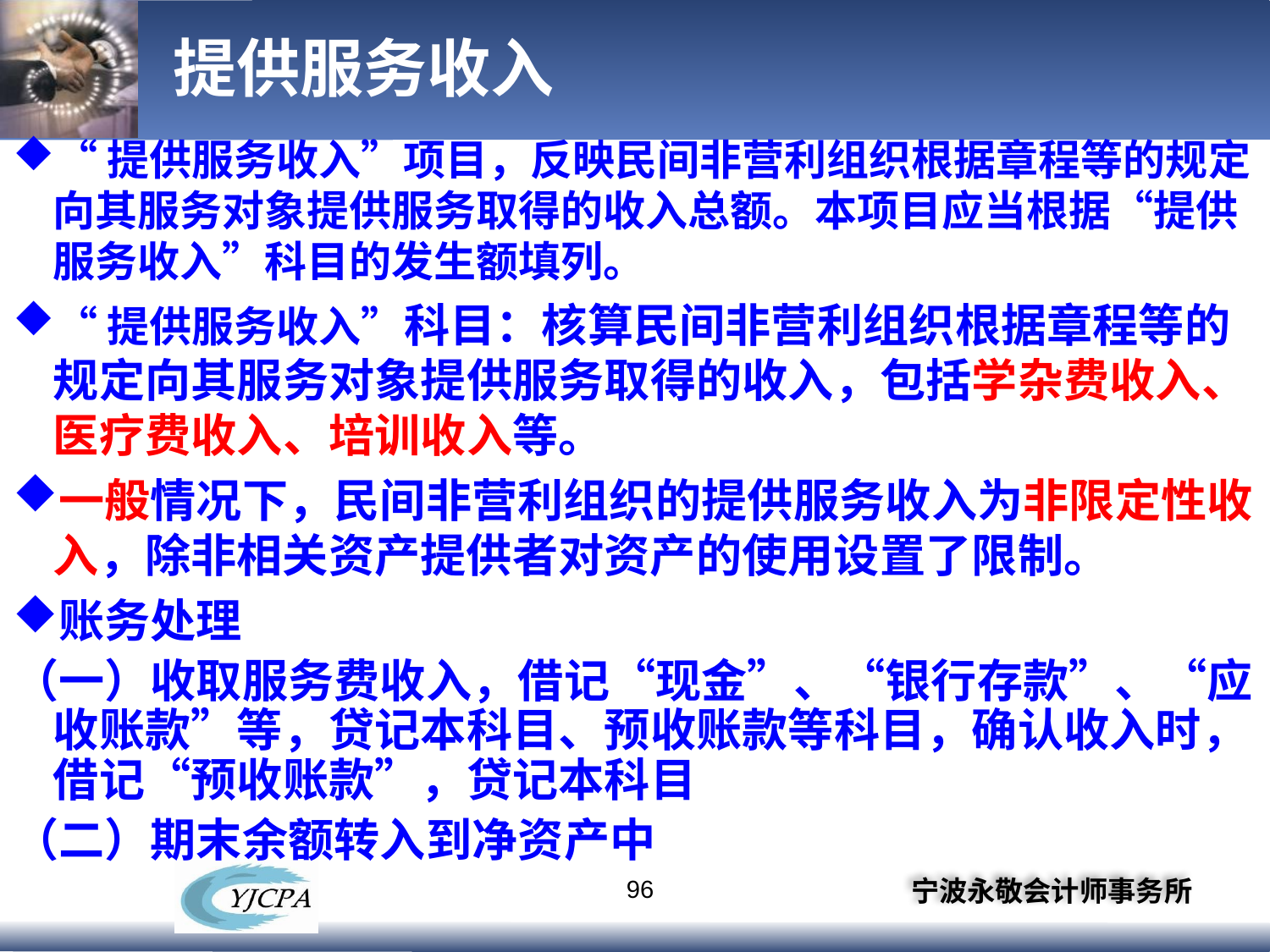

# 提供服务收入
“提供服务收入”项目，反映民间非营利组织根据章程等的规定向其服务对象提供服务取得的收入总额。本项目应当根据“提供服务收入”科目的发生额填列。
“提供服务收入”科目：核算民间非营利组织根据章程等的规定向其服务对象提供服务取得的收入，包括学杂费收入、医疗费收入、培训收入等。
一般情况下，民间非营利组织的提供服务收入为非限定性收入，除非相关资产提供者对资产的使用设置了限制。
账务处理
（一）收取服务费收入，借记“现金”、“银行存款”、“应收账款”等，贷记本科目、预收账款等科目，确认收入时，借记“预收账款”，贷记本科目
（二）期末余额转入到净资产中